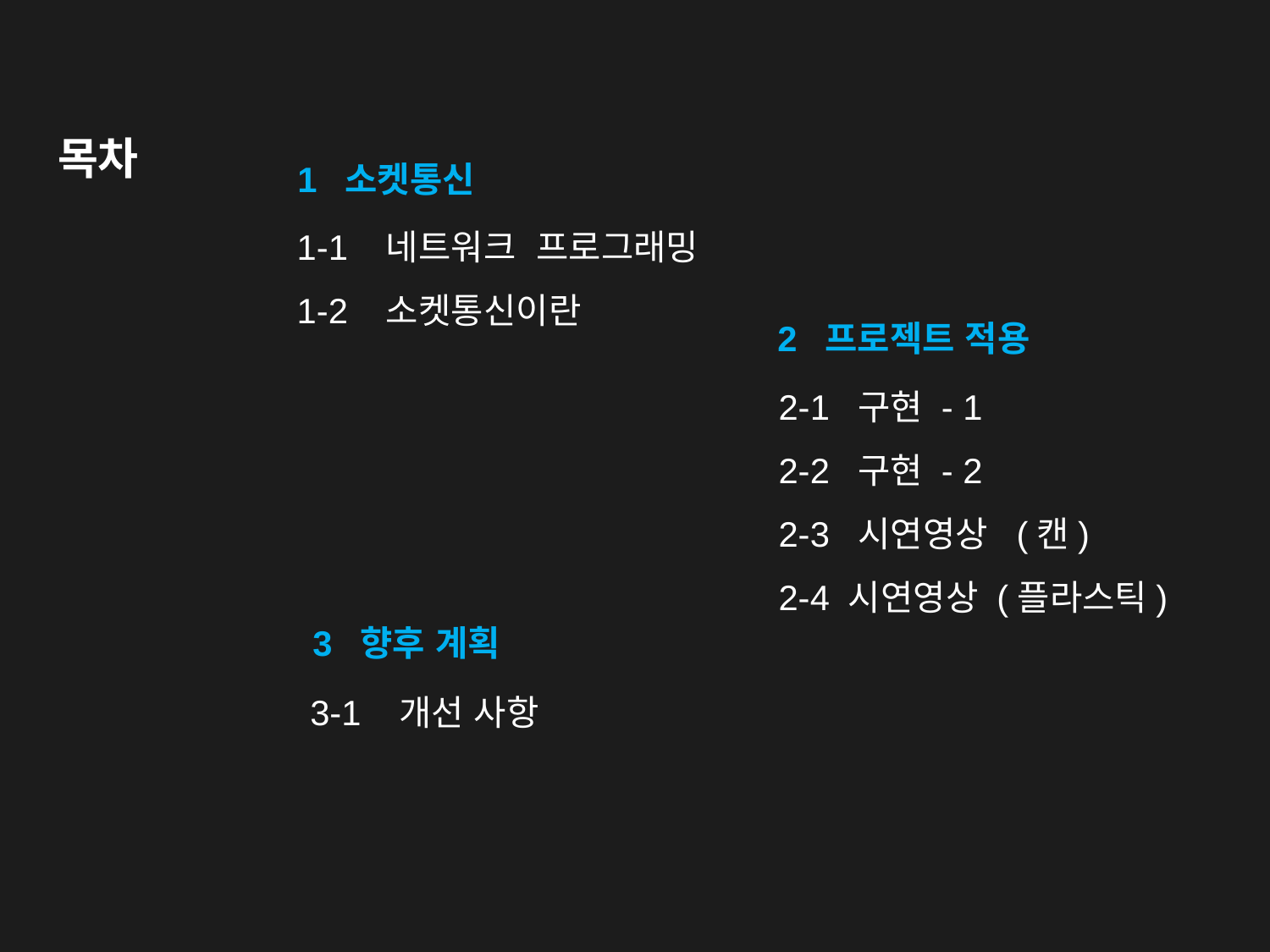

# 목차
1  소켓통신
1-1   네트워크  프로그래밍
1-2   소켓통신이란
2  프로젝트 적용
2-1  구현 - 1
2-2  구현 - 2
2-3  시연영상  (캔)
2-4 시연영상 (플라스틱)
3  향후 계획
3-1   개선 사항